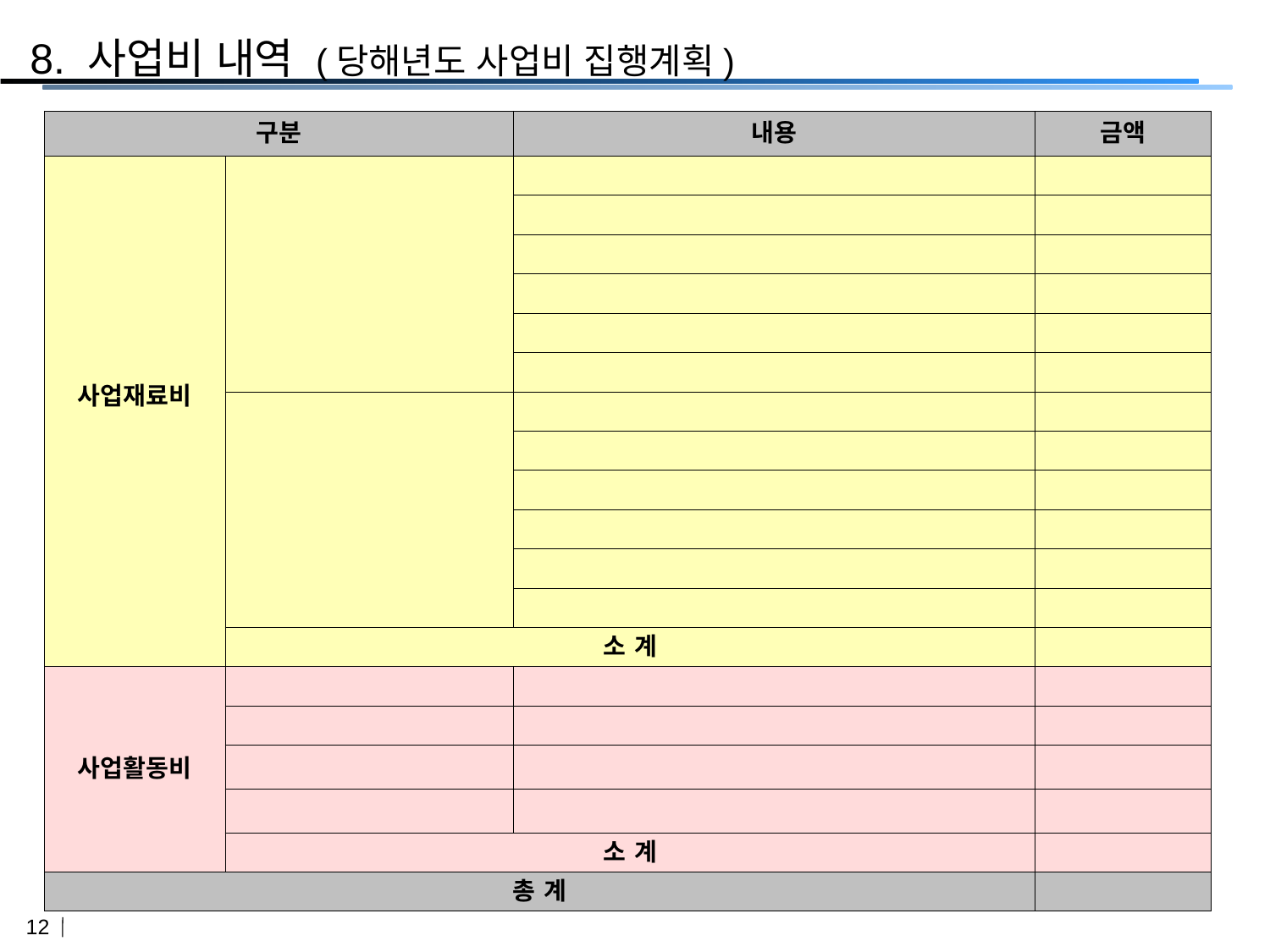

8. 사업비 내역 (당해년도 사업비 집행계획)
| 구분 |  | 내용 | 금액 |
| --- | --- | --- | --- |
| 사업재료비 |  |  |  |
|  |  |  |  |
|  |  |  |  |
|  |  |  |  |
|  |  |  |  |
|  |  |  |  |
|  |  |  |  |
|  |  |  |  |
|  |  |  |  |
|  |  |  |  |
|  |  |  |  |
|  |  |  |  |
|  | 소 계 |  |  |
| 사업활동비 |  |  |  |
|  |  |  |  |
|  |  |  |  |
|  |  |  |  |
|  | 소 계 |  |  |
| 총 계 |  |  |  |